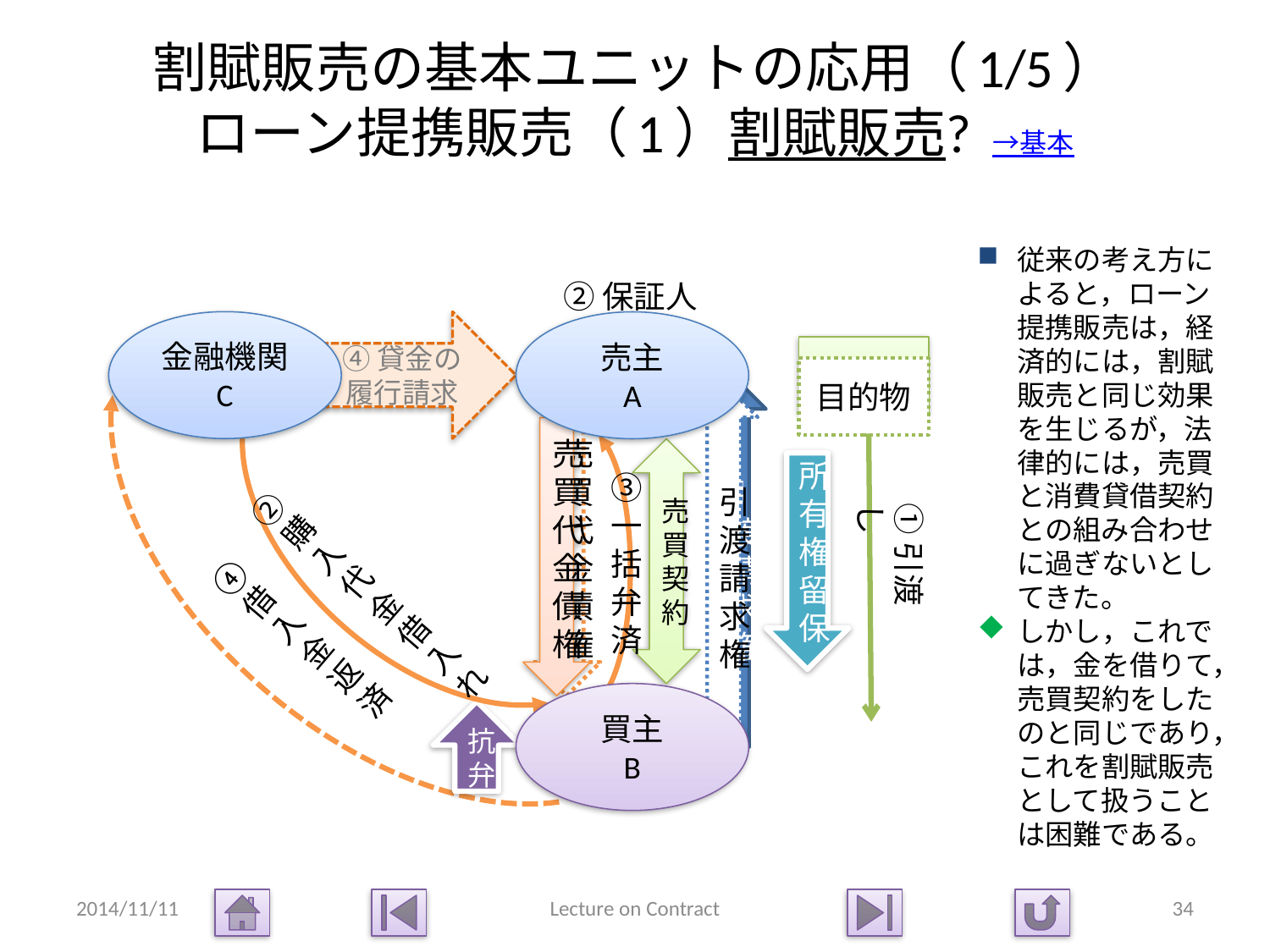

# 割賦販売の基本ユニットの応用（1/5） ローン提携販売（1）割賦販売? →基本
④
借
入
金
返
済
従来の考え方によると，ローン提携販売は，経済的には，割賦販売と同じ効果を生じるが，法律的には，売買と消費貸借契約との組み合わせに過ぎないとしてきた。
しかし，これでは，金を借りて，売買契約をしたのと同じであり，これを割賦販売として扱うことは困難である。
②保証人
②購入代金借入れ
金融機関
C
④貸金の
履行請求
売主
A
目的物
目的物
引渡請求権
引渡請求権
売買代金債権
売買代金債権
③一括弁済
売買契約
所有権留保
①引渡し
買主
B
抗弁
2014/11/11
Lecture on Contract
34